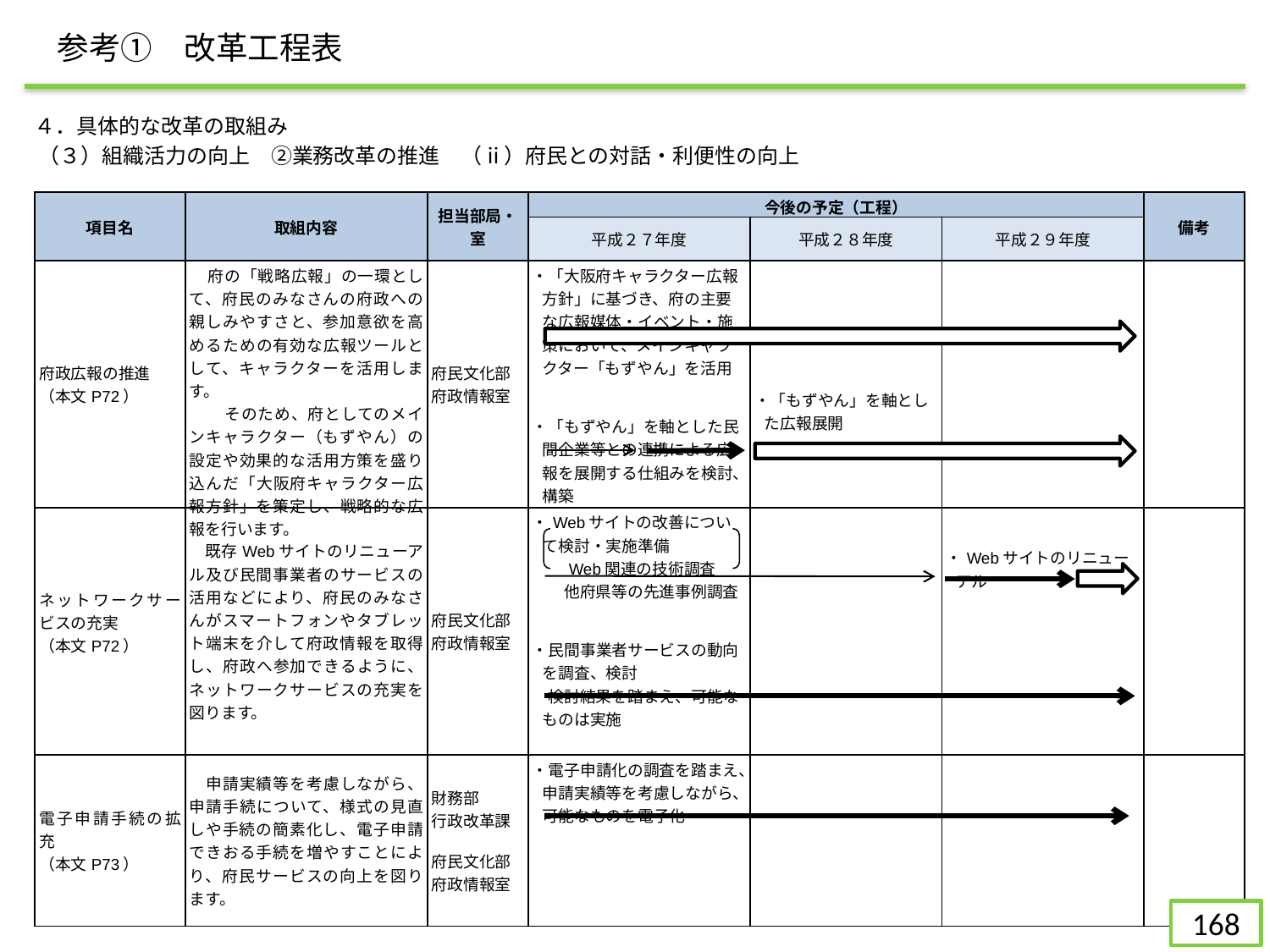

参考①　改革工程表
４．具体的な改革の取組み
（３）組織活力の向上　②業務改革の推進　（ⅱ）府民との対話・利便性の向上
| 項目名 | 取組内容 | 担当部局・室 | 今後の予定（工程） |  |  | 備考 |
| --- | --- | --- | --- | --- | --- | --- |
|  |  |  | 平成２７年度 | 平成２８年度 | 平成２９年度 |  |
| 府政広報の推進 （本文P72） | 府の「戦略広報」の一環として、府民のみなさんの府政への親しみやすさと、参加意欲を高めるための有効な広報ツールとして、キャラクターを活用します。 　そのため、府としてのメインキャラクター（もずやん）の設定や効果的な活用方策を盛り込んだ「大阪府キャラクター広報方針」を策定し、戦略的な広報を行います。 | 府民文化部 府政情報室 | ・「大阪府キャラクター広報方針」に基づき、府の主要な広報媒体・イベント・施策において、メインキャラクター「もずやん」を活用   ・「もずやん」を軸とした民間企業等との連携による広報を展開する仕組みを検討、構築 | ・「もずやん」を軸とした広報展開 |  |  |
| ネットワークサービスの充実 （本文P72） | 既存Webサイトのリニューアル及び民間事業者のサービスの活用などにより、府民のみなさんがスマートフォンやタブレット端末を介して府政情報を取得し、府政へ参加できるように、ネットワークサービスの充実を図ります。 | 府民文化部 府政情報室 | ・Webサイトの改善について検討・実施準備 　　Web関連の技術調査 　　他府県等の先進事例調査 ・民間事業者サービスの動向を調査、検討 　検討結果を踏まえ、可能なものは実施 |  | ・Webサイトのリニューアル |  |
| 電子申請手続の拡充 （本文P73） | 申請実績等を考慮しながら、申請手続について、様式の見直しや手続の簡素化し、電子申請できおる手続を増やすことにより、府民サービスの向上を図ります。 | 財務部 行政改革課   府民文化部 府政情報室 | ・電子申請化の調査を踏まえ、申請実績等を考慮しながら、可能なものを電子化 |  |  |  |

168